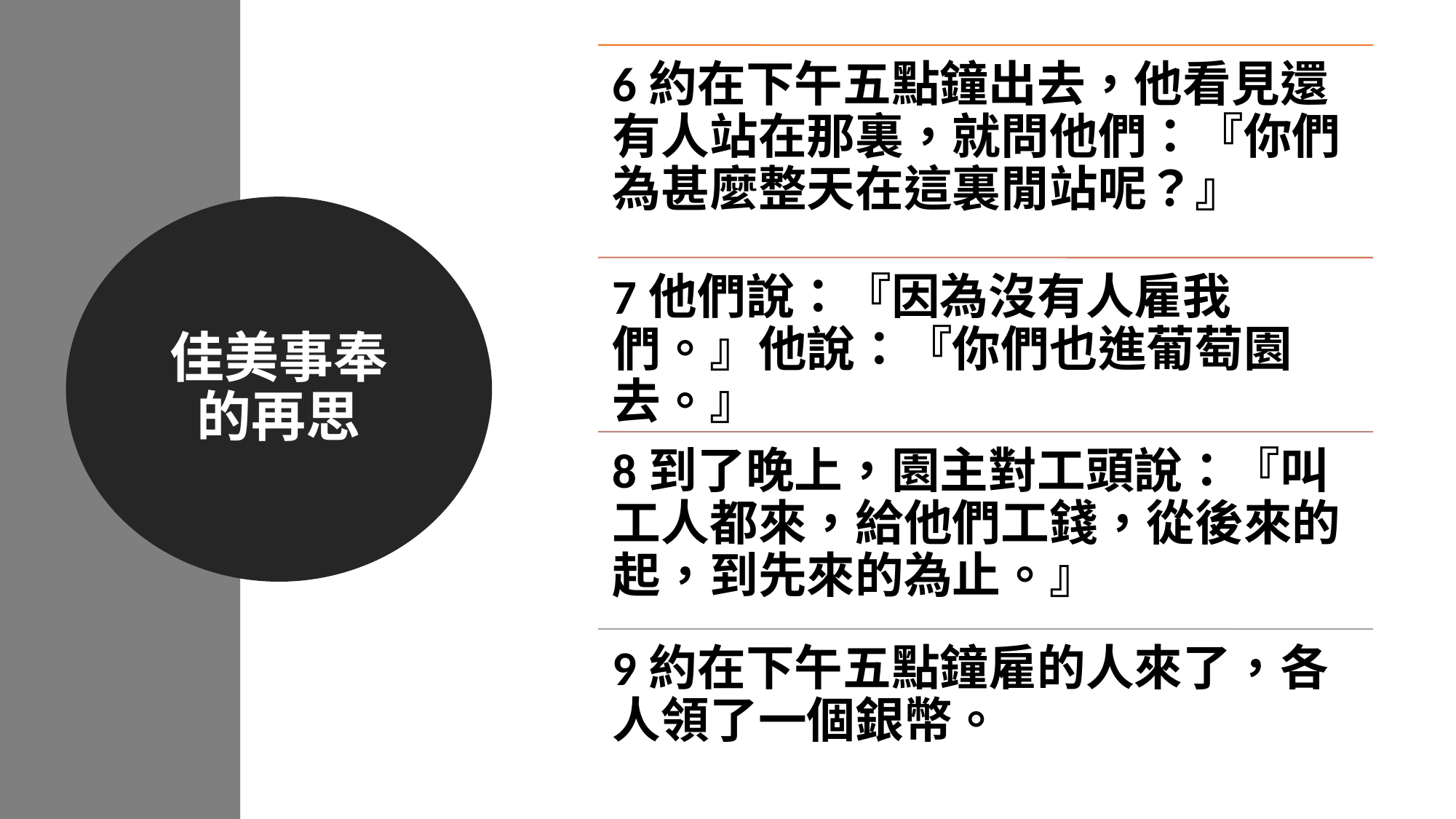

6約在下午五點鐘出去，他看見還有人站在那裏，就問他們：『你們為甚麼整天在這裏閒站呢？』
7他們說：『因為沒有人雇我們。』他說：『你們也進葡萄園去。』
8到了晚上，園主對工頭說：『叫工人都來，給他們工錢，從後來的起，到先來的為止。』
9約在下午五點鐘雇的人來了，各人領了一個銀幣。
佳美事奉的再思